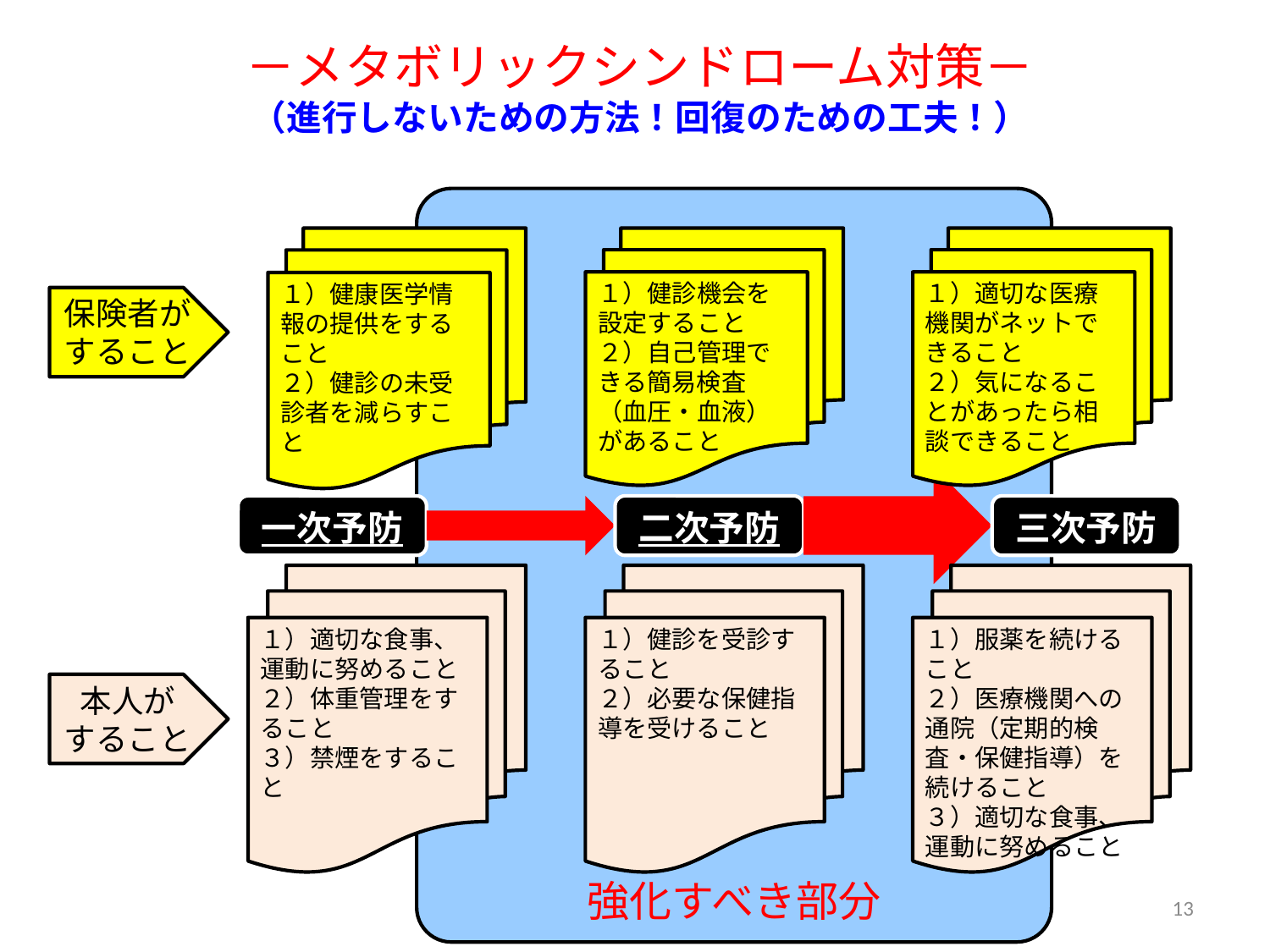

－メタボリックシンドローム対策－
（進行しないための方法！回復のための工夫！）
強化すべき部分
１）健康医学情報の提供をすること
２）健診の未受診者を減らすこと

１）健診機会を設定すること
２）自己管理できる簡易検査（血圧・血液）があること
１）適切な医療機関がネットできること
２）気になることがあったら相談できること
保険者がすること
一次予防
二次予防
三次予防
１）適切な食事、運動に努めること
２）体重管理をすること
３）禁煙をすること
１）健診を受診すること
２）必要な保健指導を受けること
１）服薬を続けること
２）医療機関への通院（定期的検査・保健指導）を続けること
３）適切な食事、運動に努めること
本人が
すること
13